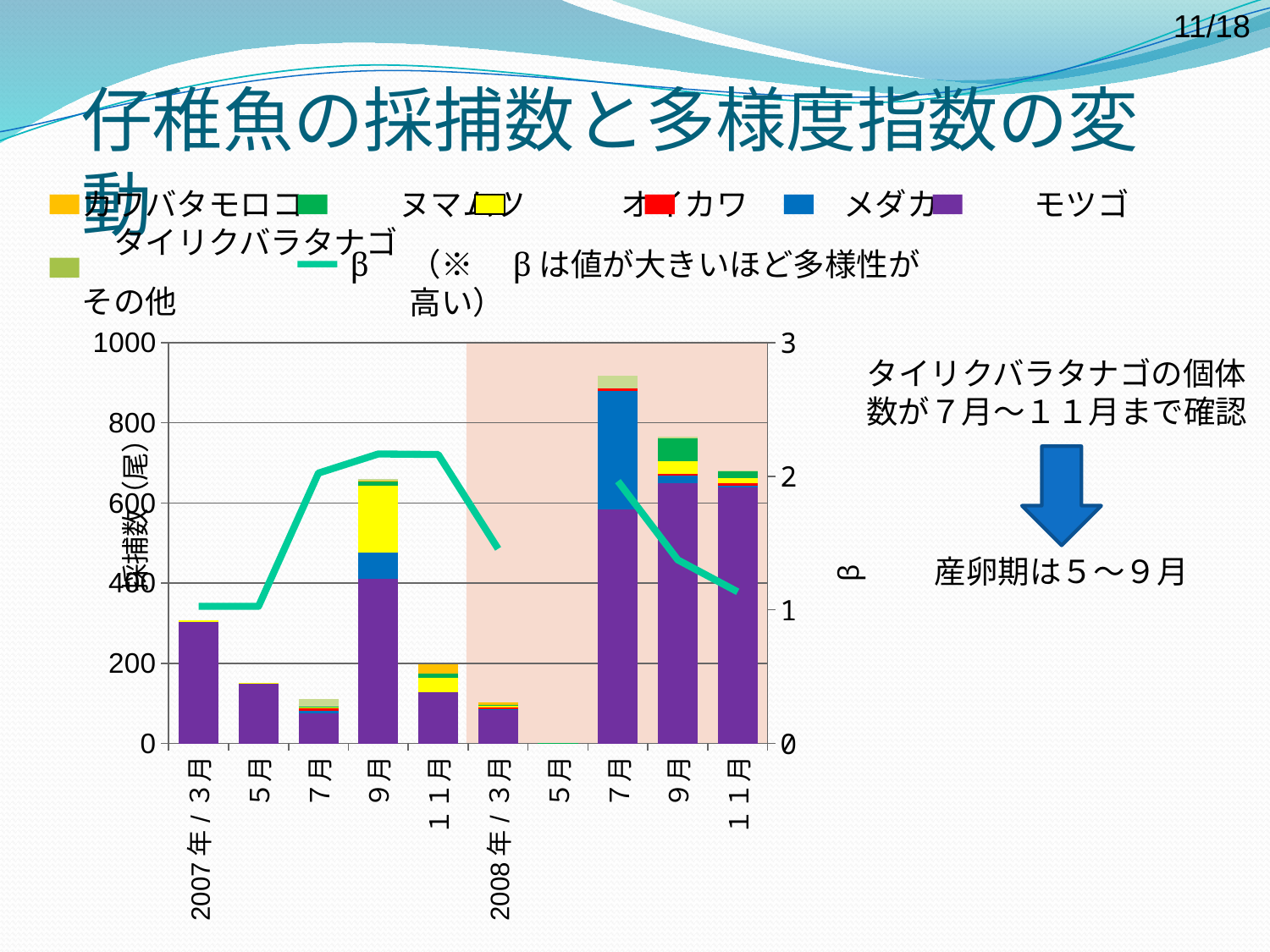

11/18
仔稚魚の採捕数と多様度指数の変動
カワバタモロコ　　　ヌマムツ　　　オイカワ　　　メダカ　　　モツゴ　　　タイリクバラタナゴ

その他

β

（※　βは値が大きいほど多様性が高い）

[unsupported chart]

タイリクバラタナゴの個体数が７月～１１月まで確認

産卵期は５～９月